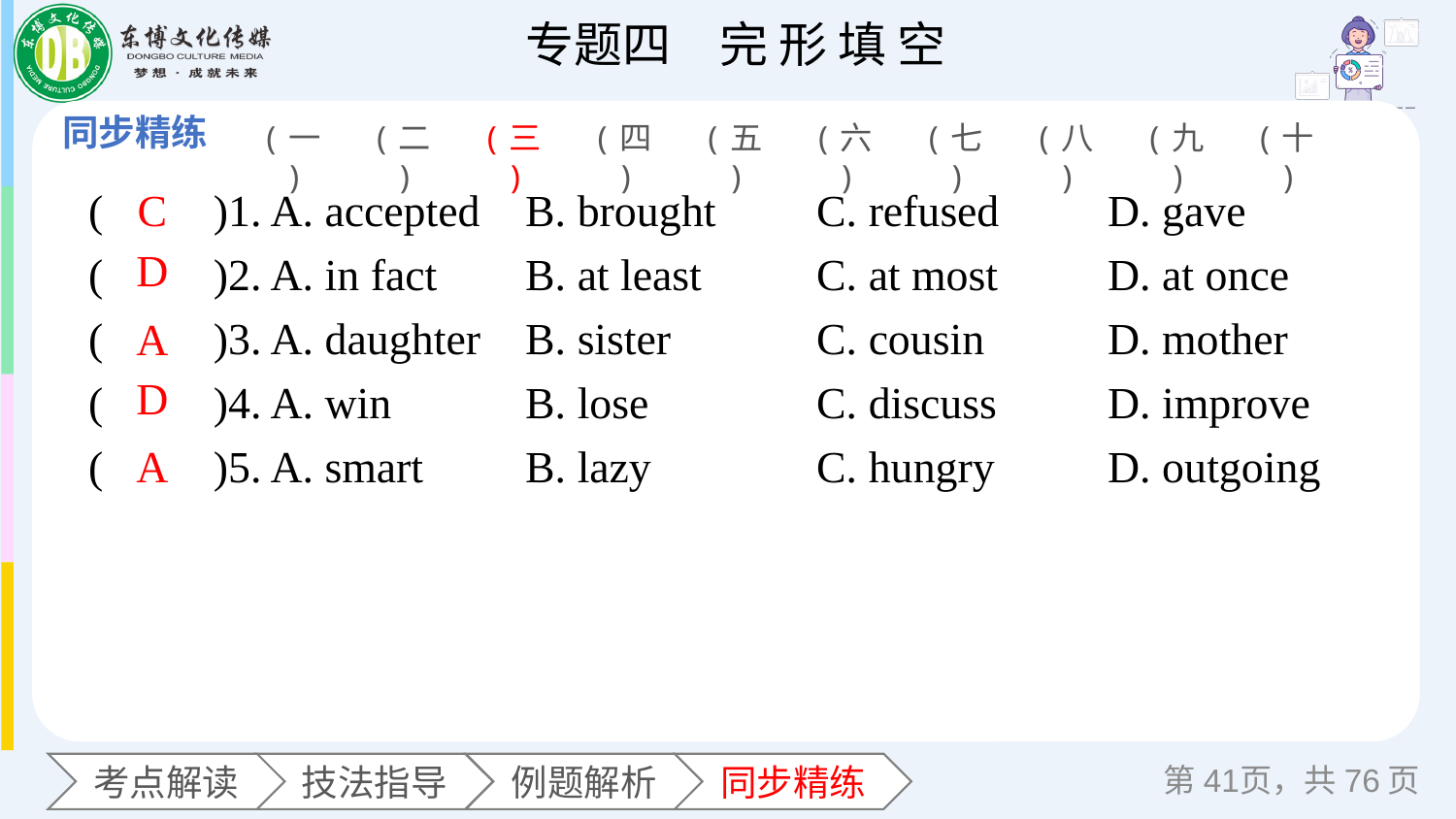

(一)
(二)
(三)
(四)
(五)
(六)
(七)
(八)
(九)
(十)
(　　)1. A. accepted    	B. brought    	C. refused    	D. gave
(　　)2. A. in fact    	B. at least    	C. at most    	D. at once
(　　)3. A. daughter    	B. sister    	C. cousin    	D. mother
(　　)4. A. win    	B. lose    	C. discuss    	D. improve
(　　)5. A. smart    	B. lazy    	C. hungry    	D. outgoing
C
D
A
D
A
第41页，共76页